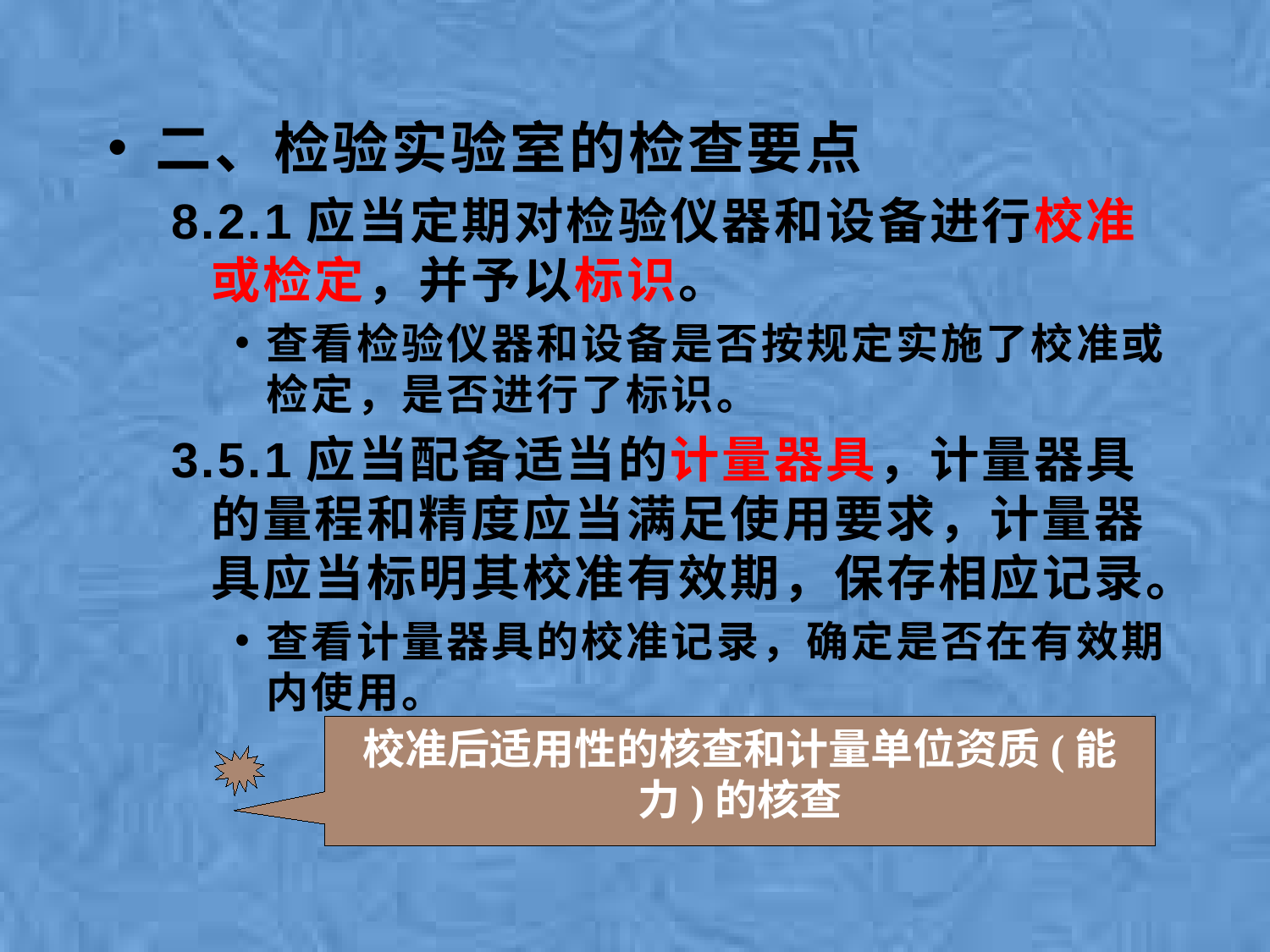

二、检验实验室的检查要点
8.2.1应当定期对检验仪器和设备进行校准或检定，并予以标识。
查看检验仪器和设备是否按规定实施了校准或检定，是否进行了标识。
3.5.1应当配备适当的计量器具，计量器具的量程和精度应当满足使用要求，计量器具应当标明其校准有效期，保存相应记录。
查看计量器具的校准记录，确定是否在有效期内使用。
校准后适用性的核查和计量单位资质(能力)的核查